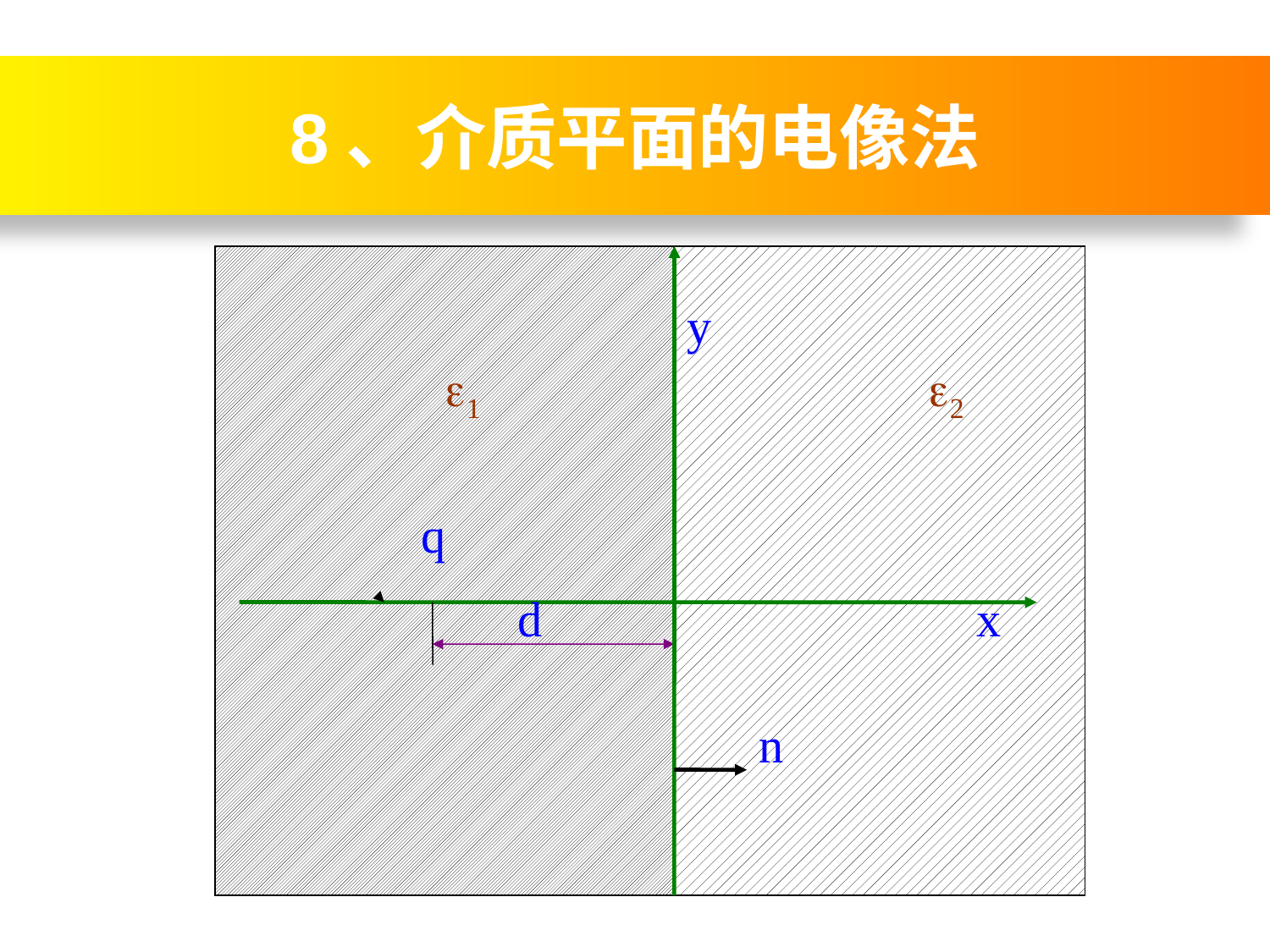

8、介质平面的电像法

y
ε1
ε2
q
d
x

n